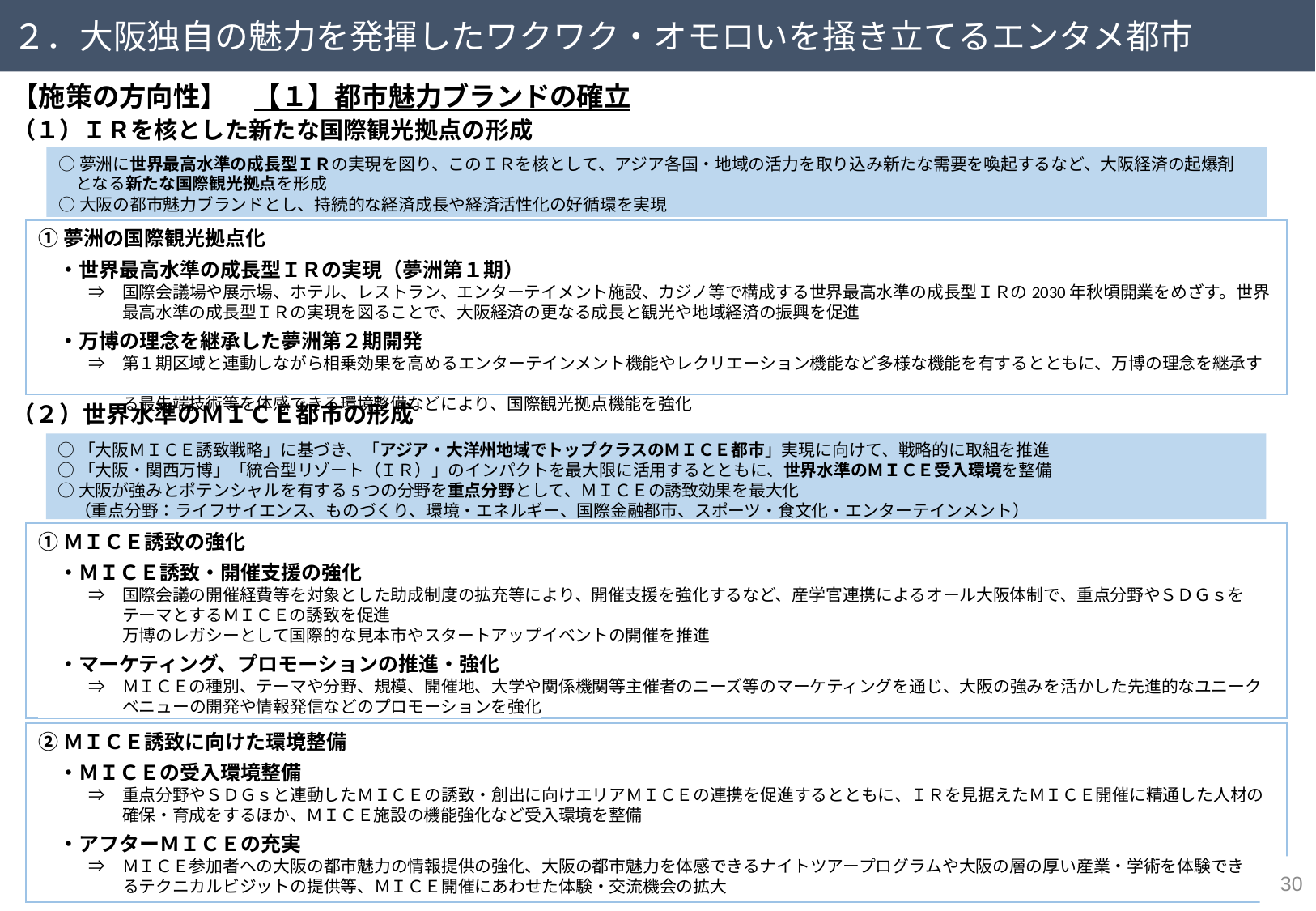

２．大阪独自の魅力を発揮したワクワク・オモロいを掻き立てるエンタメ都市
【施策の方向性】　【１】都市魅力ブランドの確立
（１）ＩＲを核とした新たな国際観光拠点の形成
○夢洲に世界最高水準の成長型ＩＲの実現を図り、このＩＲを核として、アジア各国・地域の活力を取り込み新たな需要を喚起するなど、大阪経済の起爆剤
　となる新たな国際観光拠点を形成
○大阪の都市魅力ブランドとし、持続的な経済成長や経済活性化の好循環を実現
①夢洲の国際観光拠点化
　・世界最高水準の成長型ＩＲの実現（夢洲第１期）
　　　⇒　国際会議場や展示場、ホテル、レストラン、エンターテイメント施設、カジノ等で構成する世界最高水準の成長型ＩＲの2030年秋頃開業をめざす。世界
　　　　　最高水準の成長型ＩＲの実現を図ることで、大阪経済の更なる成長と観光や地域経済の振興を促進
　・万博の理念を継承した夢洲第２期開発
　　　⇒　第１期区域と連動しながら相乗効果を高めるエンターテインメント機能やレクリエーション機能など多様な機能を有するとともに、万博の理念を継承す
　　　　　る最先端技術等を体感できる環境整備などにより、国際観光拠点機能を強化
（２）世界水準のＭＩＣＥ都市の形成
○「大阪ＭＩＣＥ誘致戦略」に基づき、「アジア・大洋州地域でトップクラスのＭＩＣＥ都市」実現に向けて、戦略的に取組を推進
○「大阪・関西万博」「統合型リゾート（ＩＲ）」のインパクトを最大限に活用するとともに、世界水準のＭＩＣＥ受入環境を整備
○大阪が強みとポテンシャルを有する5つの分野を重点分野として、ＭＩＣＥの誘致効果を最大化
　（重点分野：ライフサイエンス、ものづくり、環境・エネルギー、国際金融都市、スポーツ・食文化・エンターテインメント）
①ＭＩＣＥ誘致の強化
　・ＭＩＣＥ誘致・開催支援の強化
　　　⇒　国際会議の開催経費等を対象とした助成制度の拡充等により、開催支援を強化するなど、産学官連携によるオール大阪体制で、重点分野やＳＤＧｓを
　　　　　テーマとするＭＩＣＥの誘致を促進
　　　　　万博のレガシーとして国際的な見本市やスタートアップイベントの開催を推進
　・マーケティング、プロモーションの推進・強化
　　　⇒　ＭＩＣＥの種別、テーマや分野、規模、開催地、大学や関係機関等主催者のニーズ等のマーケティングを通じ、大阪の強みを活かした先進的なユニーク
　　　　　ベニューの開発や情報発信などのプロモーションを強化
②ＭＩＣＥ誘致に向けた環境整備
　・ＭＩＣＥの受入環境整備
　　　⇒　重点分野やＳＤＧｓと連動したＭＩＣＥの誘致・創出に向けエリアＭＩＣＥの連携を促進するとともに、ＩＲを見据えたＭＩＣＥ開催に精通した人材の
　　　　　確保・育成をするほか、ＭＩＣＥ施設の機能強化など受入環境を整備
　・アフターＭＩＣＥの充実
　　　⇒　ＭＩＣＥ参加者への大阪の都市魅力の情報提供の強化、大阪の都市魅力を体感できるナイトツアープログラムや大阪の層の厚い産業・学術を体験でき
　　　　　るテクニカルビジットの提供等、ＭＩＣＥ開催にあわせた体験・交流機会の拡大
30